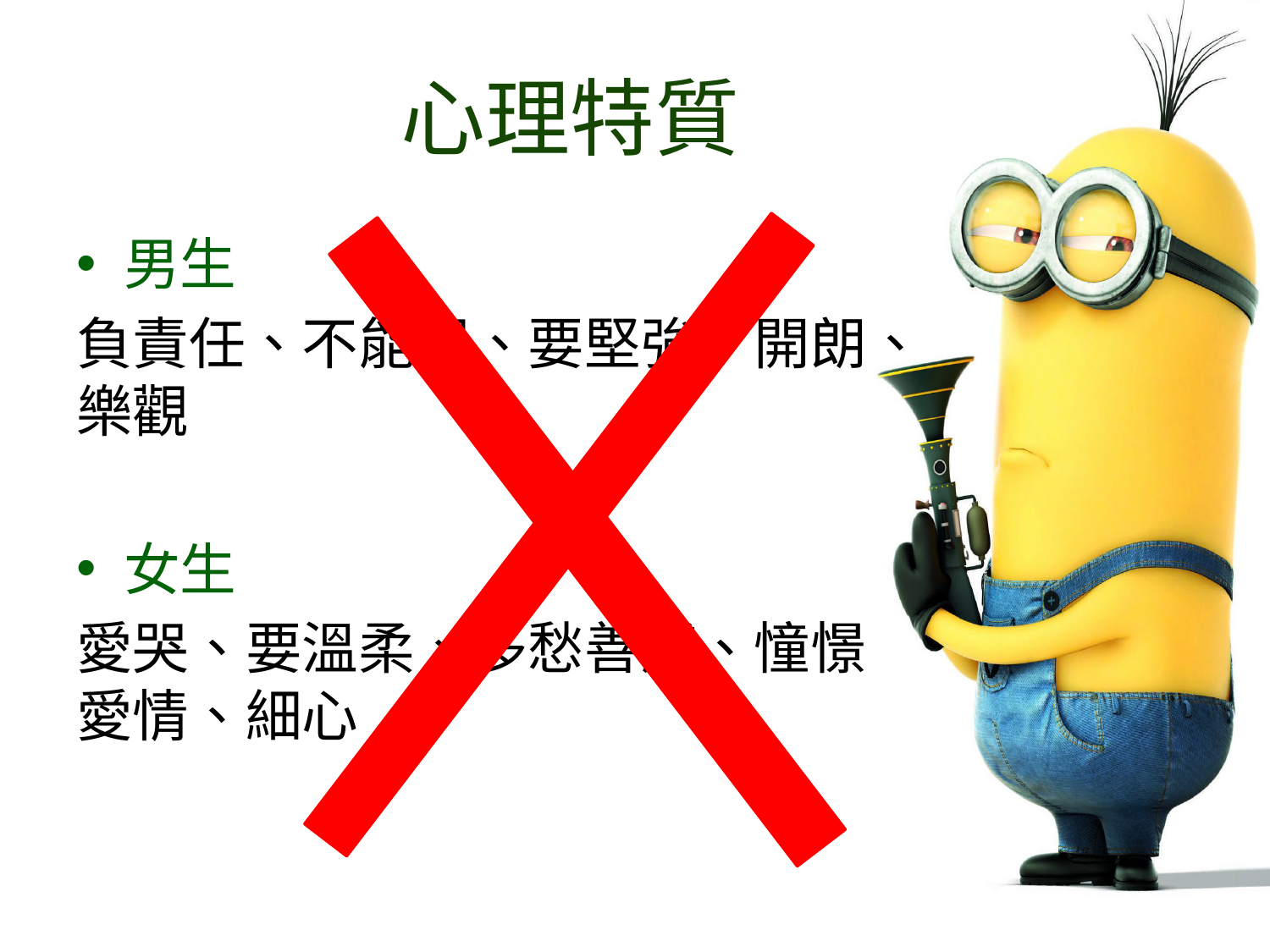

# 心理特質

男生
負責任、不能哭、要堅強、開朗、樂觀

女生
愛哭、要溫柔、多愁善感、憧憬愛情、細心